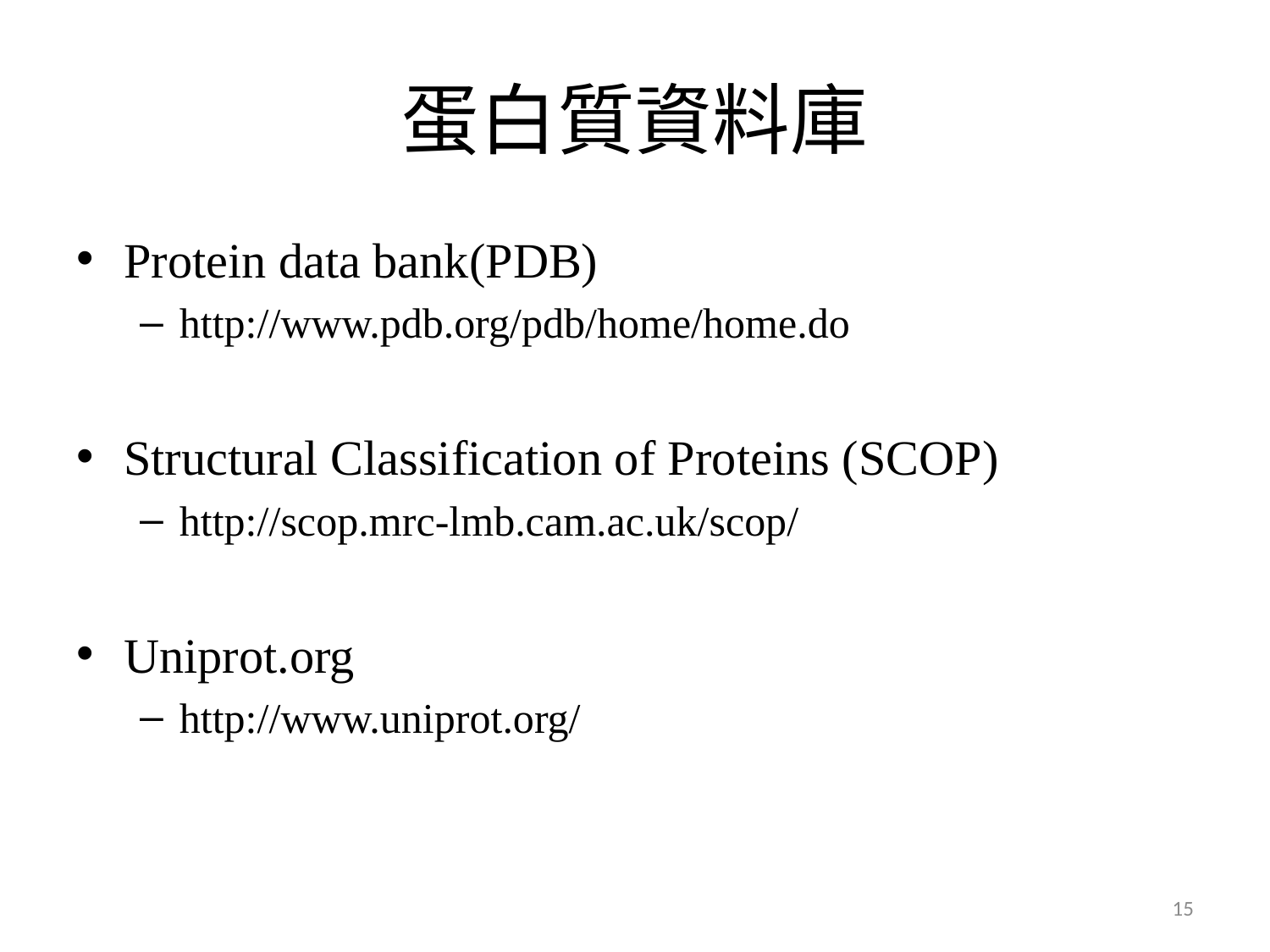

# 蛋白質資料庫
Protein data bank(PDB)
http://www.pdb.org/pdb/home/home.do

Structural Classification of Proteins (SCOP)
http://scop.mrc-lmb.cam.ac.uk/scop/

Uniprot.org
http://www.uniprot.org/
15